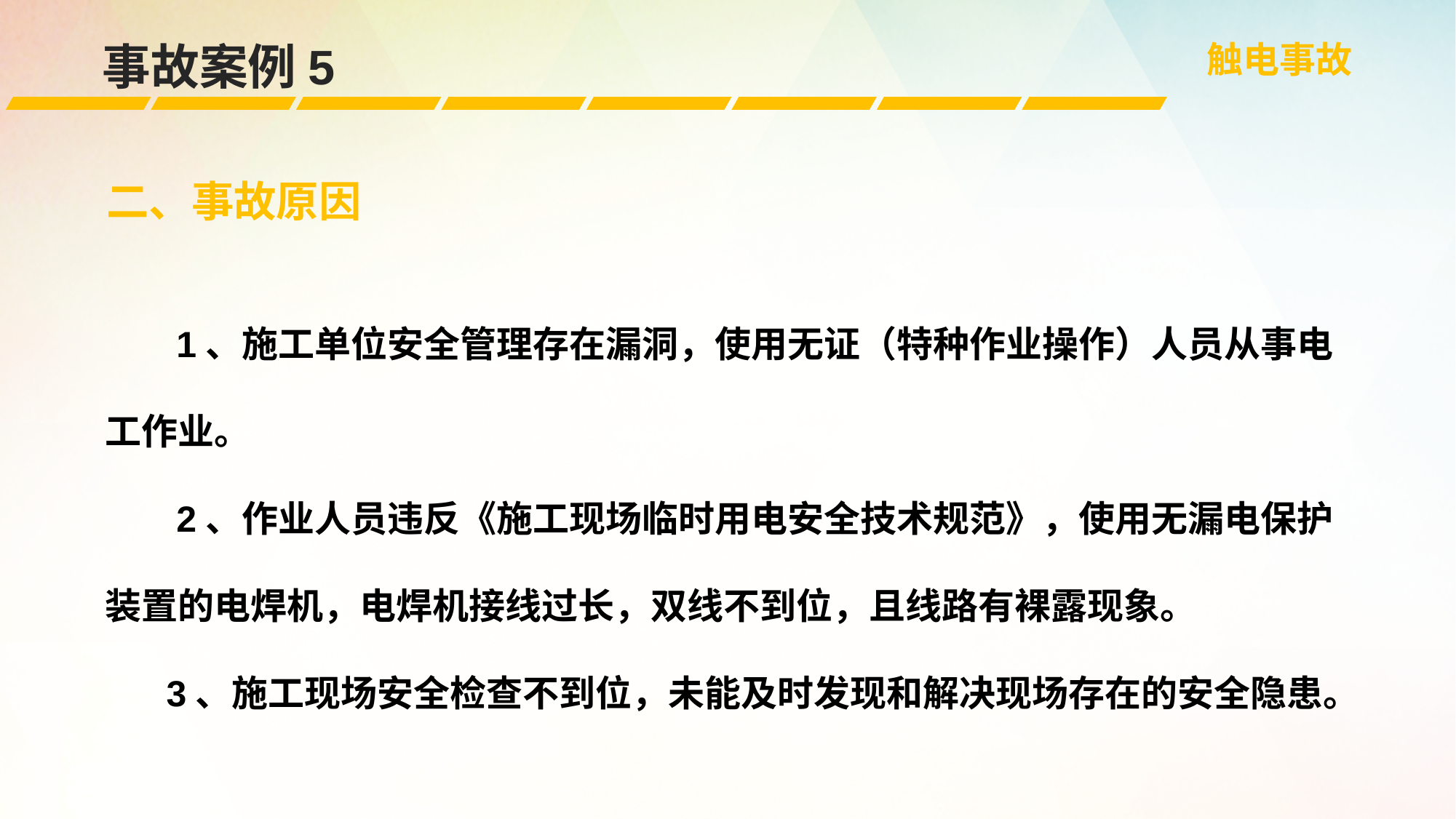

事故案例5
触电事故
二、事故原因
       1、施工单位安全管理存在漏洞，使用无证（特种作业操作）人员从事电工作业。
       2、作业人员违反《施工现场临时用电安全技术规范》，使用无漏电保护装置的电焊机，电焊机接线过长，双线不到位，且线路有裸露现象。
      3、施工现场安全检查不到位，未能及时发现和解决现场存在的安全隐患。